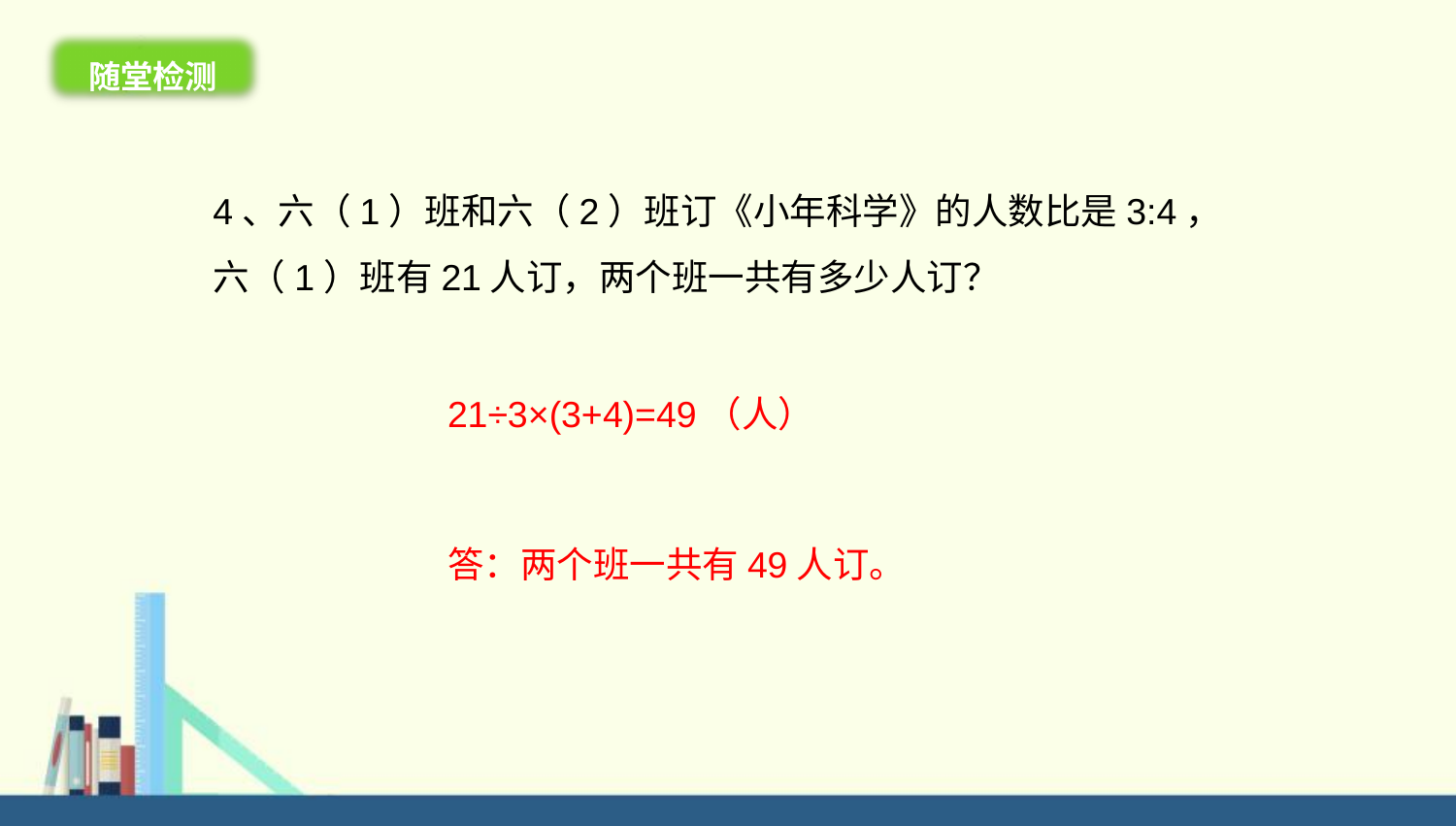

随堂检测
4、六（1）班和六（2）班订《小年科学》的人数比是3:4，六（1）班有21人订，两个班一共有多少人订？
21÷3×(3+4)=49（人）
答：两个班一共有49人订。